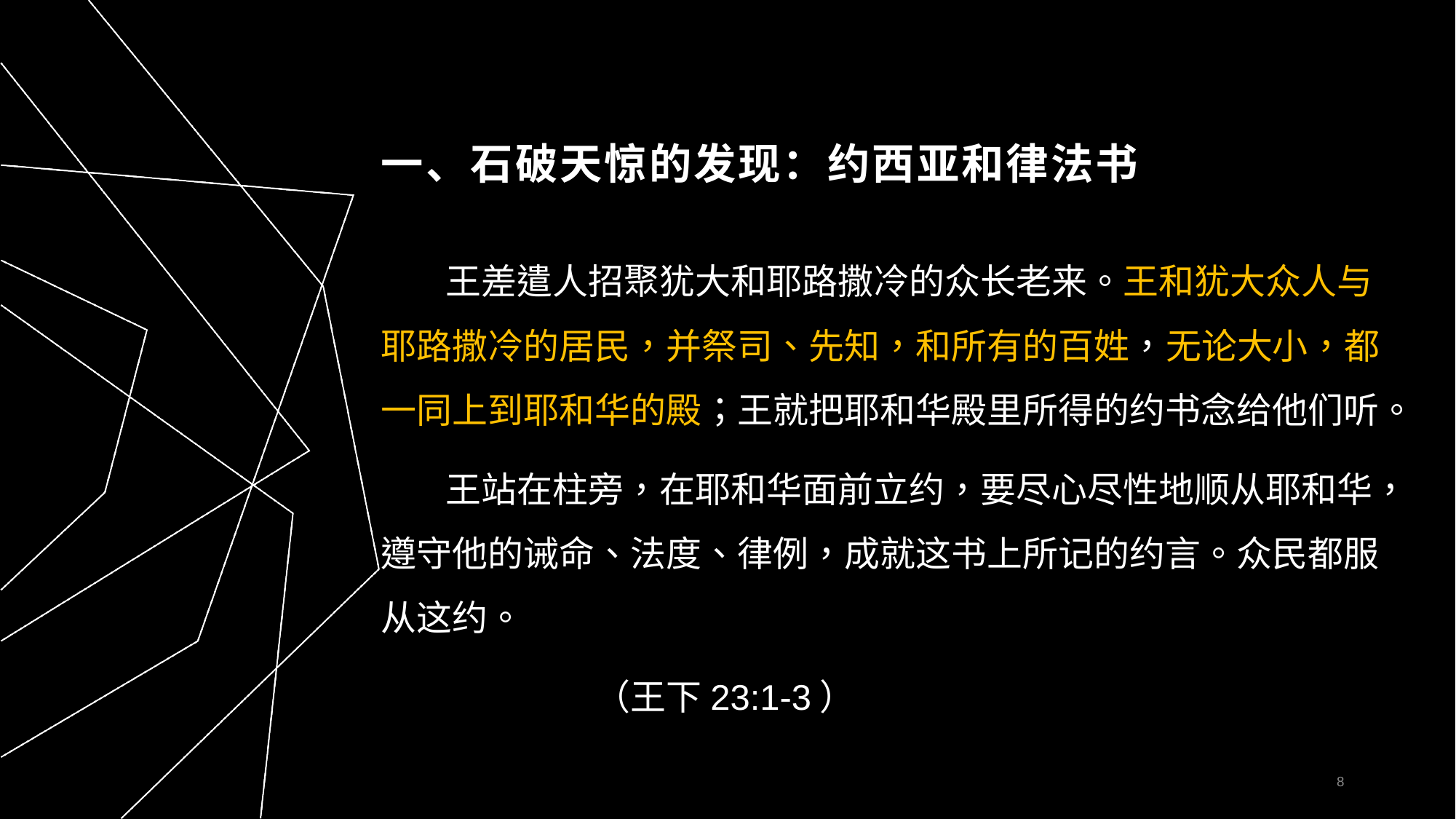

# 一、石破天惊的发现：约西亚和律法书
       王差遣人招聚犹大和耶路撒冷的众长老来。王和犹大众人与耶路撒冷的居民，并祭司、先知，和所有的百姓，无论大小，都一同上到耶和华的殿；王就把耶和华殿里所得的约书念给他们听。
       王站在柱旁，在耶和华面前立约，要尽心尽性地顺从耶和华，遵守他的诫命、法度、律例，成就这书上所记的约言。众民都服从这约。
	 					（王下23:1-3）
8